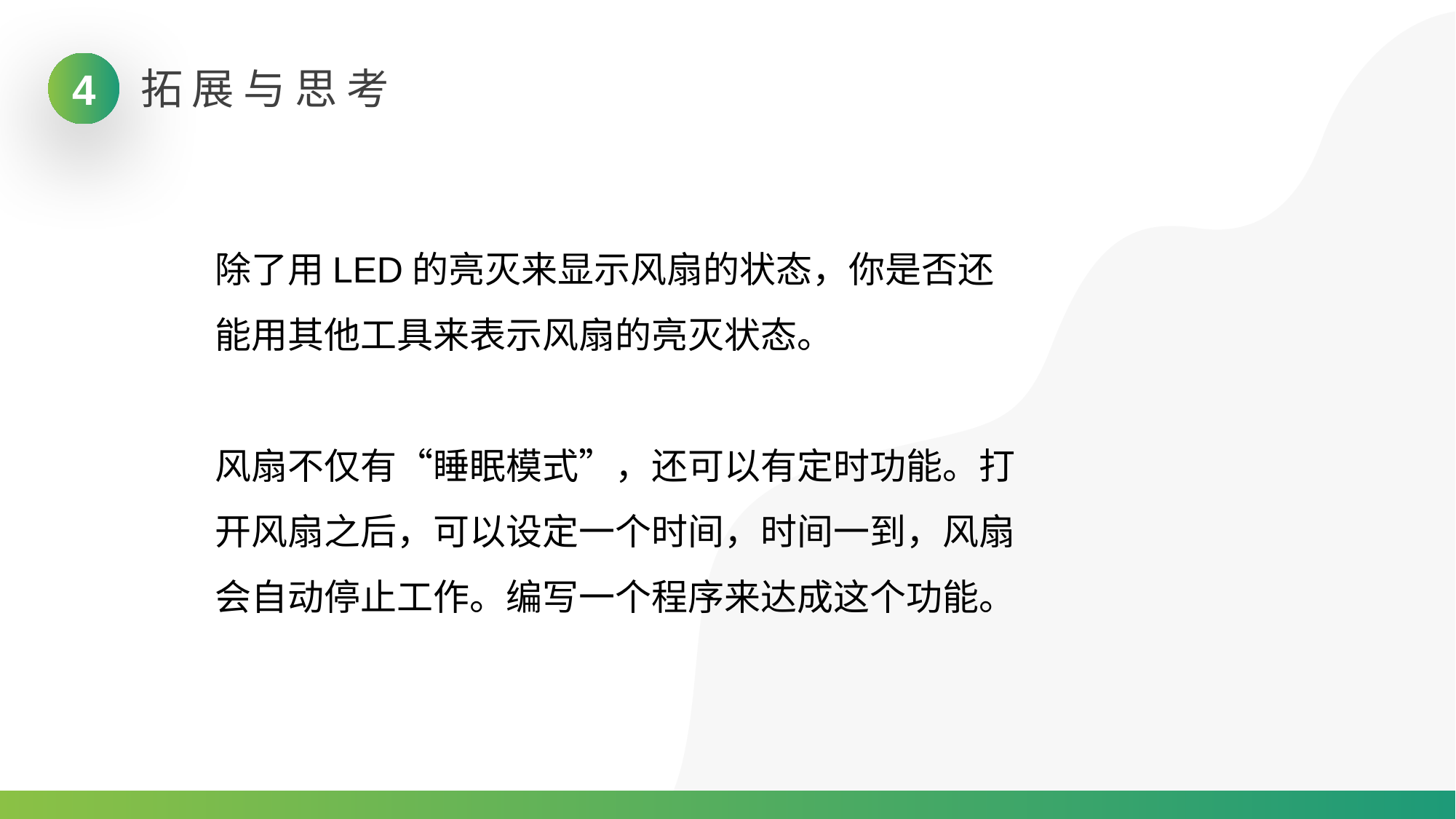

拓展与思考
4
除了用LED的亮灭来显示风扇的状态，你是否还能用其他工具来表示风扇的亮灭状态。

风扇不仅有“睡眠模式”，还可以有定时功能。打开风扇之后，可以设定一个时间，时间一到，风扇会自动停止工作。编写一个程序来达成这个功能。